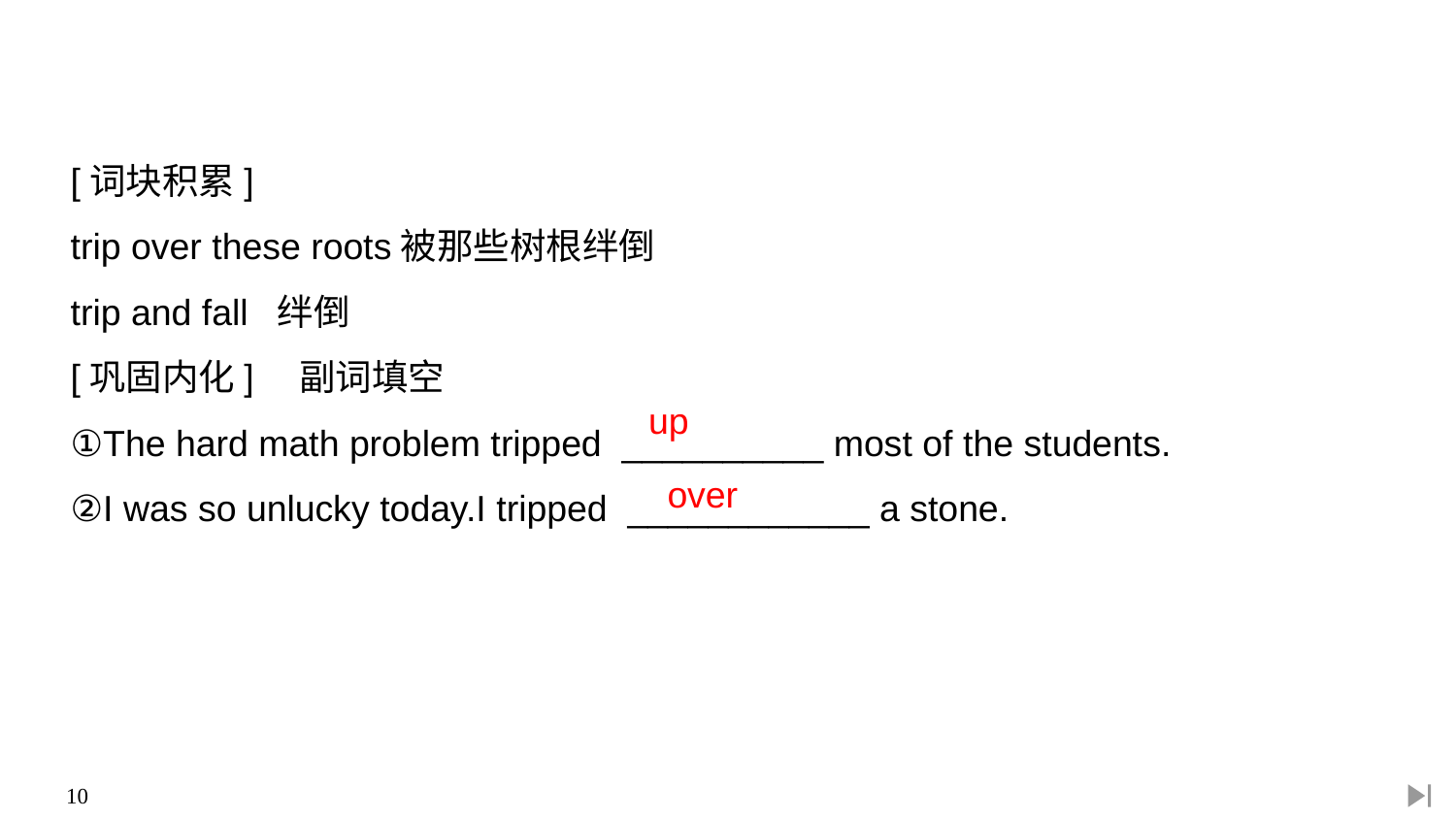

[词块积累]
trip over these roots被那些树根绊倒
trip and fall  绊倒
[巩固内化]　副词填空
①The hard math problem tripped  __________ most of the students.
②I was so unlucky today.I tripped  ____________ a stone.
up
over